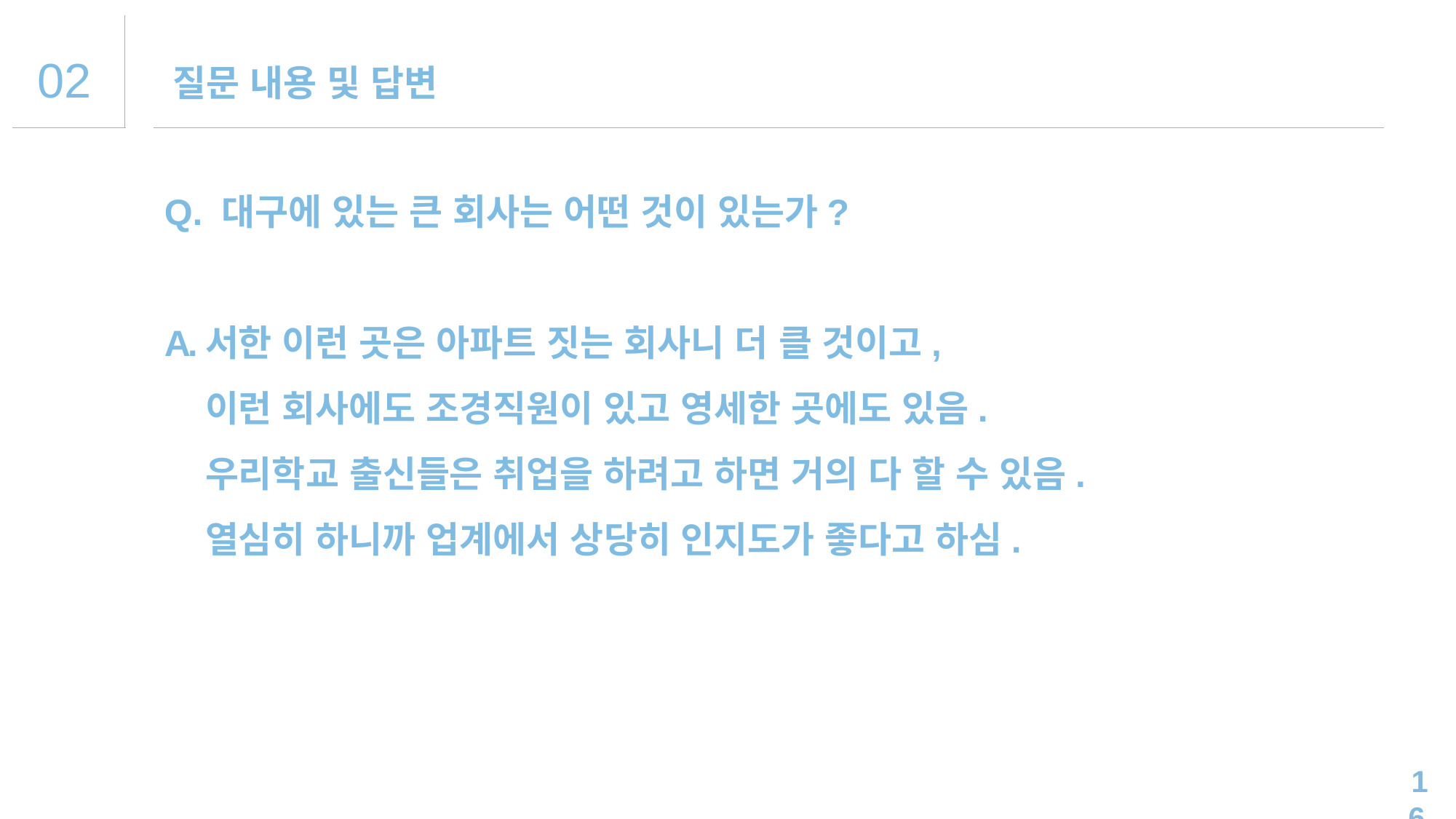

02
질문 내용 및 답변
Q. 대구에 있는 큰 회사는 어떤 것이 있는가?

서한 이런 곳은 아파트 짓는 회사니 더 클 것이고,
이런 회사에도 조경직원이 있고 영세한 곳에도 있음.
우리학교 출신들은 취업을 하려고 하면 거의 다 할 수 있음.
열심히 하니까 업계에서 상당히 인지도가 좋다고 하심.
16